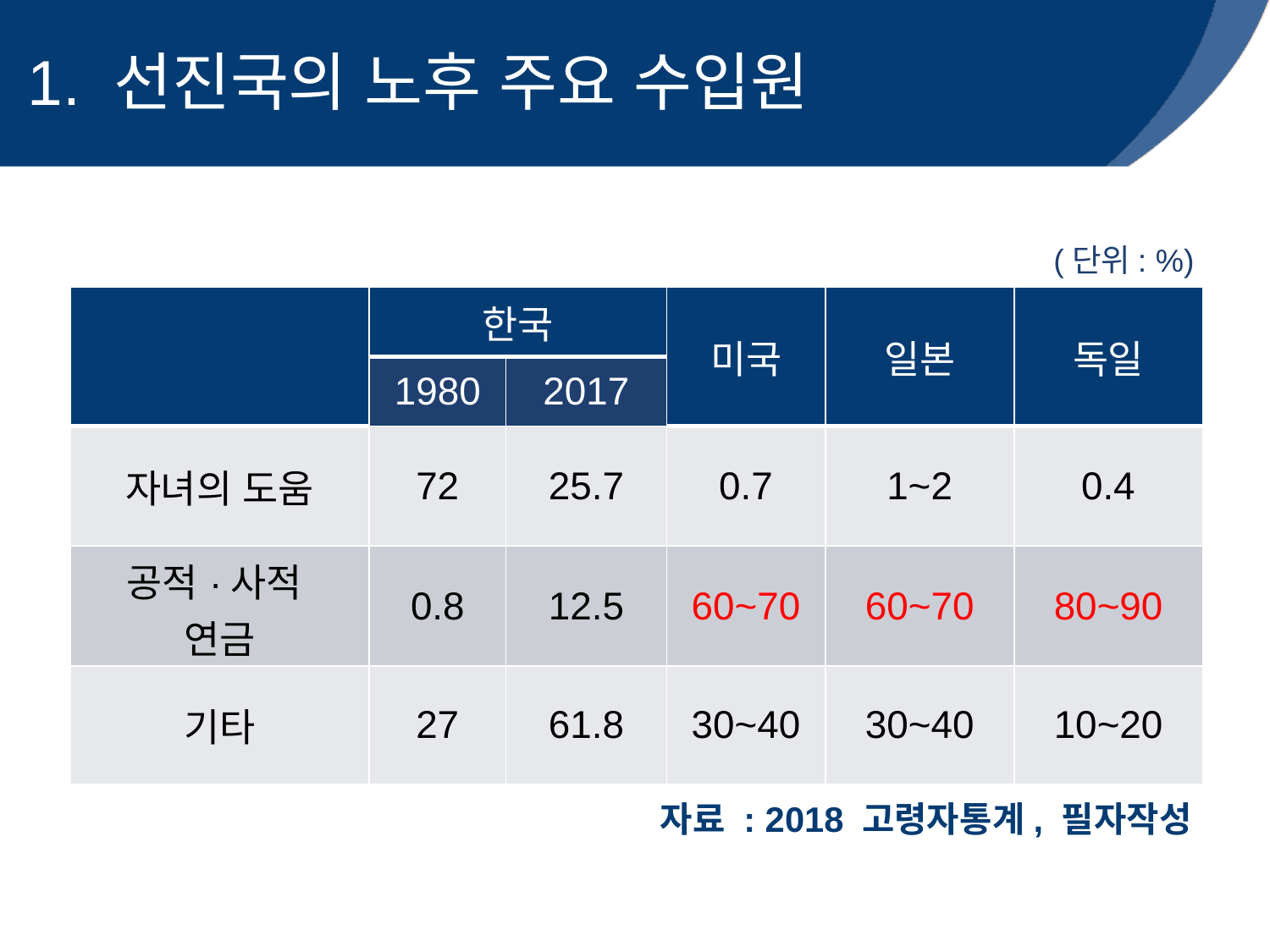

1. 선진국의 노후 주요 수입원
(단위: %)
|  | 한국 |  | 미국 | 일본 | 독일 |
| --- | --- | --- | --- | --- | --- |
|  | 1980 | 2017 |  |  |  |
| 자녀의 도움 | 72 | 25.7 | 0.7 | 1~2 | 0.4 |
| 공적·사적 연금 | 0.8 | 12.5 | 60~70 | 60~70 | 80~90 |
| 기타 | 27 | 61.8 | 30~40 | 30~40 | 10~20 |
자료 : 2018 고령자통계, 필자작성